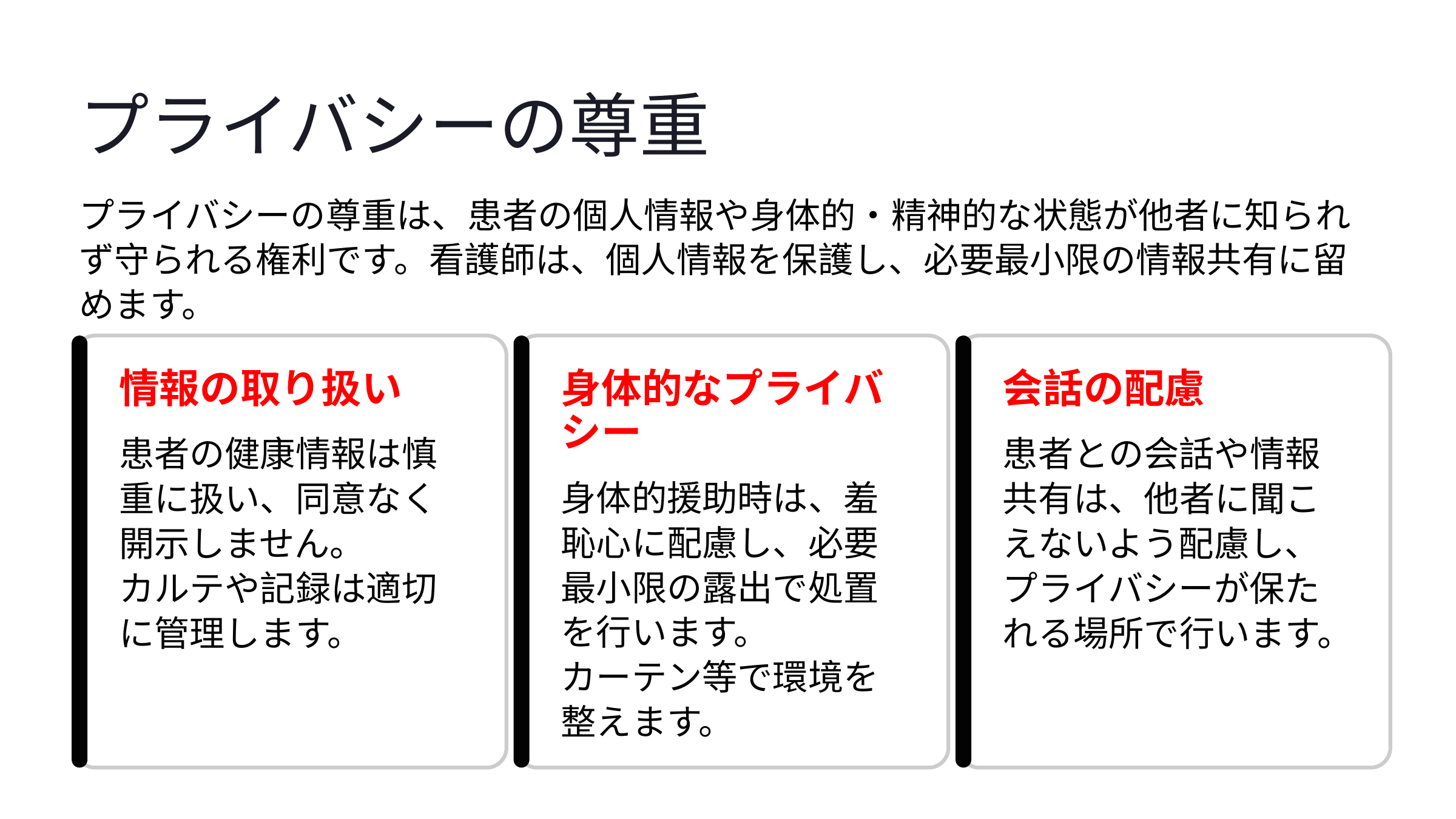

プライバシーの尊重
プライバシーの尊重は、患者の個人情報や身体的・精神的な状態が他者に知られず守られる権利です。看護師は、個人情報を保護し、必要最小限の情報共有に留めます。

身体的なプライバシー
情報の取り扱い
会話の配慮
患者の健康情報は慎重に扱い、同意なく開示しません。
カルテや記録は適切に管理します。
患者との会話や情報共有は、他者に聞こえないよう配慮し、プライバシーが保たれる場所で行います。
身体的援助時は、羞恥心に配慮し、必要最小限の露出で処置を行います。
カーテン等で環境を整えます。